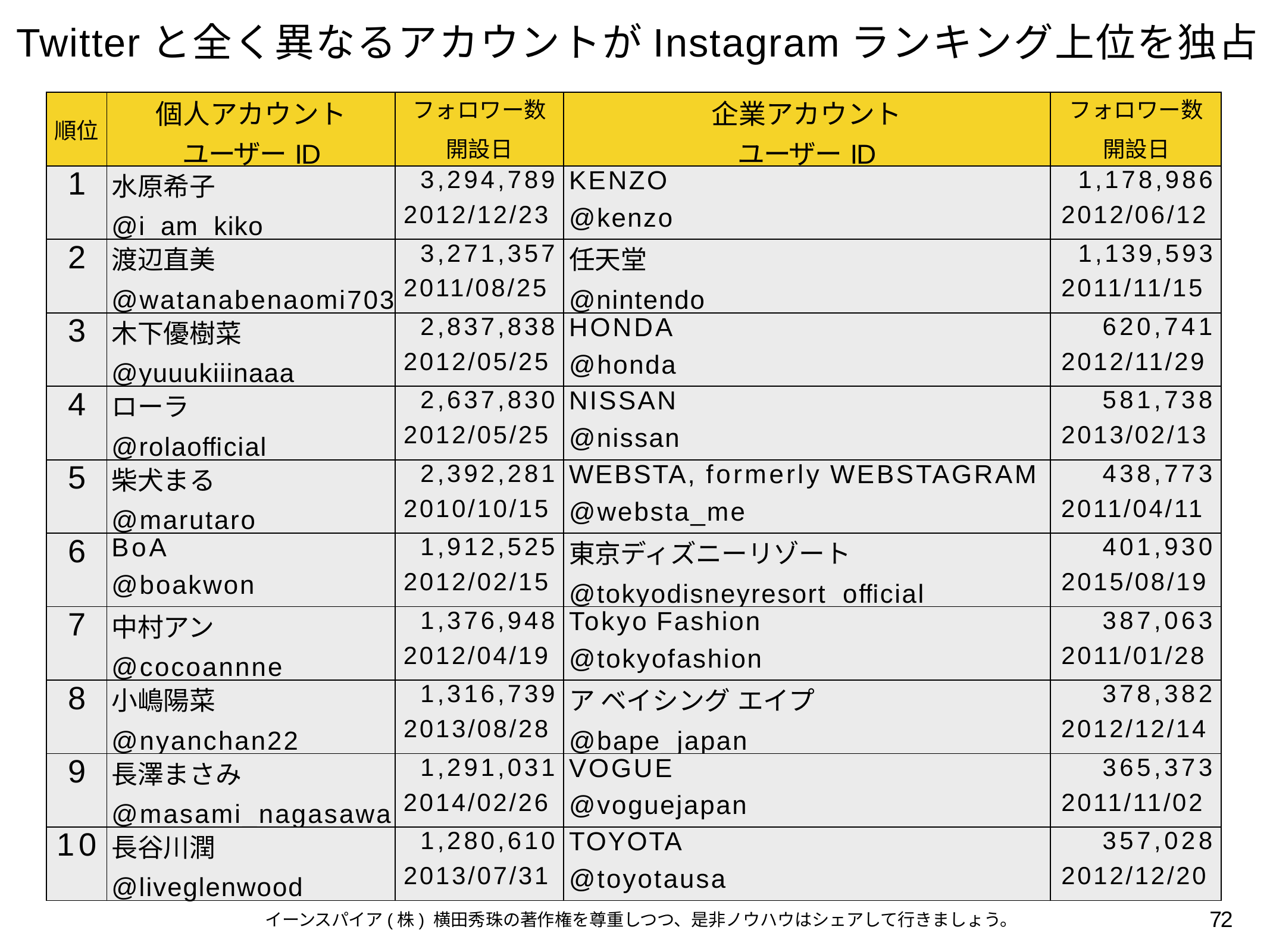

# Twitterと全く異なるアカウントがInstagramランキング上位を独占
| 順位 | 個人アカウント ユーザーID | フォロワー数 開設日 | 企業アカウント ユーザーID | フォロワー数 開設日 |
| --- | --- | --- | --- | --- |
| 1 | 水原希子 @i\_am\_kiko | 3,294,789 2012/12/23 | KENZO @kenzo | 1,178,986 2012/06/12 |
| 2 | 渡辺直美 @watanabenaomi703 | 3,271,357 2011/08/25 | 任天堂 @nintendo | 1,139,593 2011/11/15 |
| 3 | 木下優樹菜 @yuuukiiinaaa | 2,837,838 2012/05/25 | HONDA @honda | 620,741 2012/11/29 |
| 4 | ローラ @rolaoﬃcial | 2,637,830 2012/05/25 | NISSAN @nissan | 581,738 2013/02/13 |
| 5 | 柴犬まる @marutaro | 2,392,281 2010/10/15 | WEBSTA, formerly WEBSTAGRAM @websta\_me | 438,773 2011/04/11 |
| 6 | BoA @boakwon | 1,912,525 2012/02/15 | 東京ディズニーリゾート @tokyodisneyresort\_oﬃcial | 401,930 2015/08/19 |
| 7 | 中村アン @cocoannne | 1,376,948 2012/04/19 | Tokyo Fashion @tokyofashion | 387,063 2011/01/28 |
| 8 | 小嶋陽菜 @nyanchan22 | 1,316,739 2013/08/28 | ア ベイシング エイプ @bape\_japan | 378,382 2012/12/14 |
| 9 | 長澤まさみ @masami\_nagasawa | 1,291,031 2014/02/26 | VOGUE @voguejapan | 365,373 2011/11/02 |
| 10 | 長谷川潤 @liveglenwood | 1,280,610 2013/07/31 | TOYOTA @toyotausa | 357,028 2012/12/20 |
72
イーンスパイア(株) 横田秀珠の著作権を尊重しつつ、是非ノウハウはシェアして行きましょう。